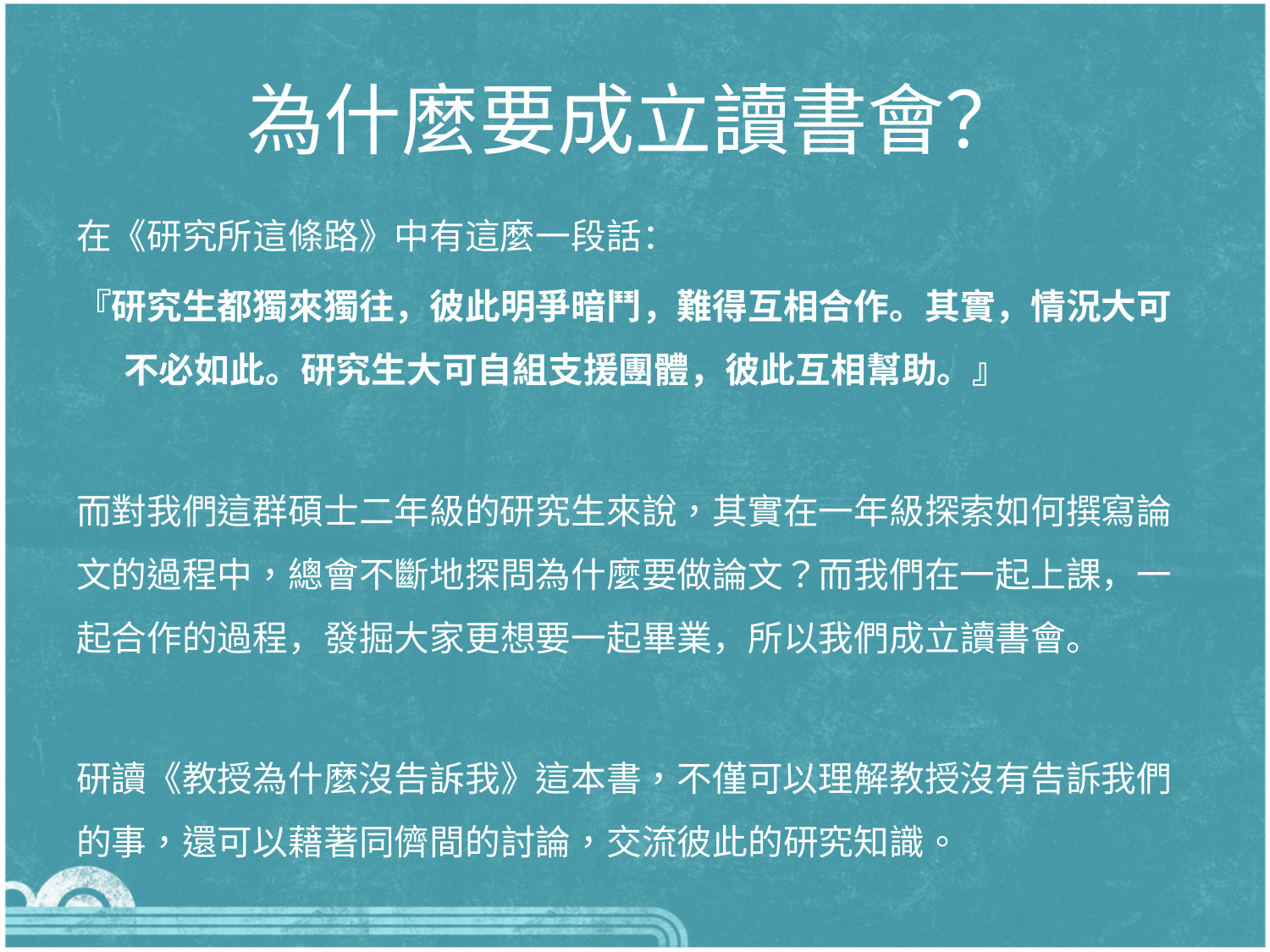

# 為什麼要成立讀書會？
在《研究所這條路》中有這麼一段話：
『研究生都獨來獨往，彼此明爭暗鬥，難得互相合作。其實，情況大可不必如此。研究生大可自組支援團體，彼此互相幫助。』

而對我們這群碩士二年級的研究生來說，其實在一年級探索如何撰寫論文的過程中，總會不斷地探問為什麼要做論文？而我們在一起上課，一起合作的過程，發掘大家更想要一起畢業，所以我們成立讀書會。

研讀《教授為什麼沒告訴我》這本書，不僅可以理解教授沒有告訴我們的事，還可以藉著同儕間的討論，交流彼此的研究知識。